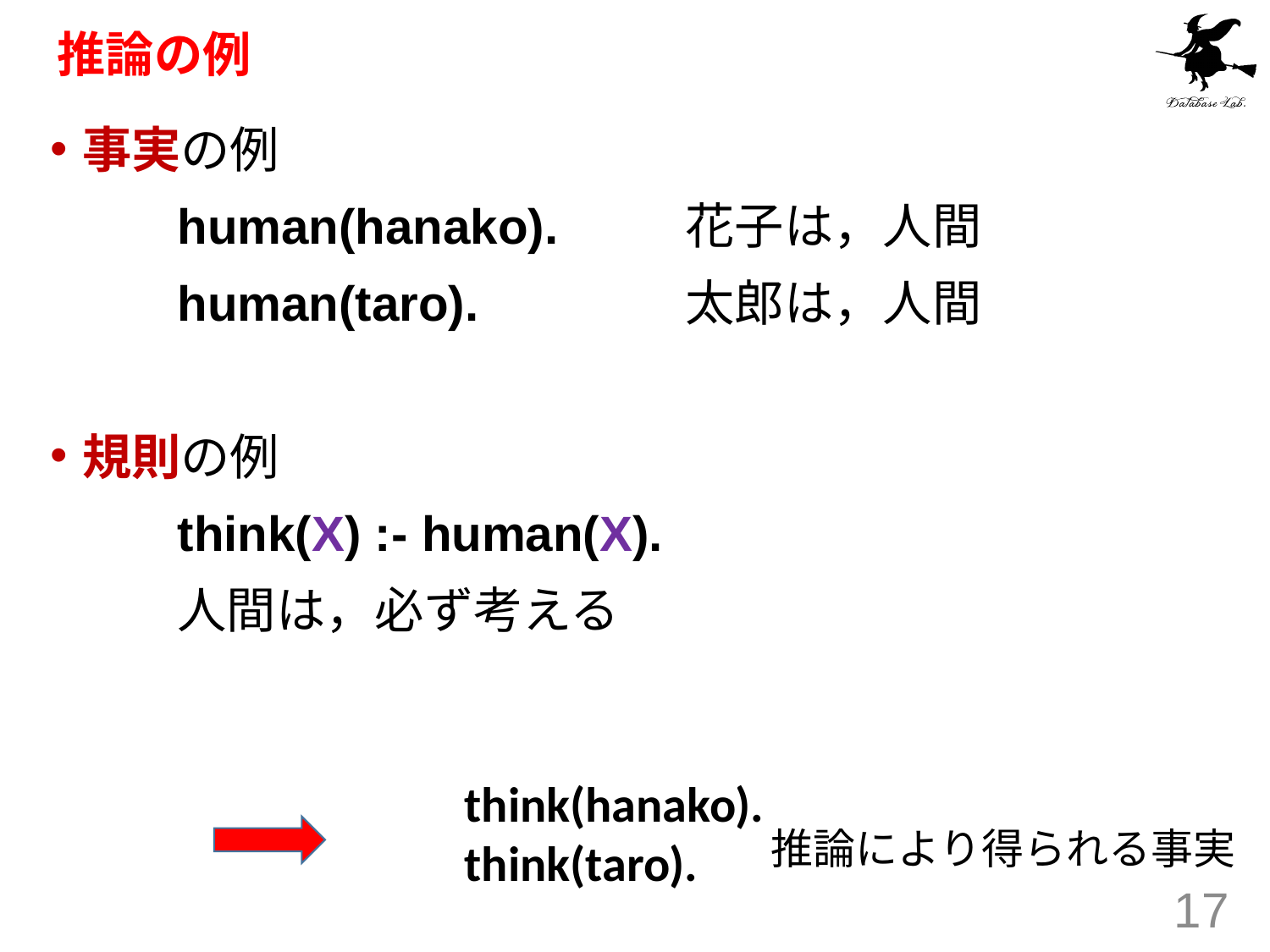

# 推論の例
事実の例
	human(hanako).	花子は，人間
	human(taro).		太郎は，人間

規則の例
	think(X) :- human(X).
	人間は，必ず考える
	think(hanako).
	think(taro).

推論により得られる事実
17